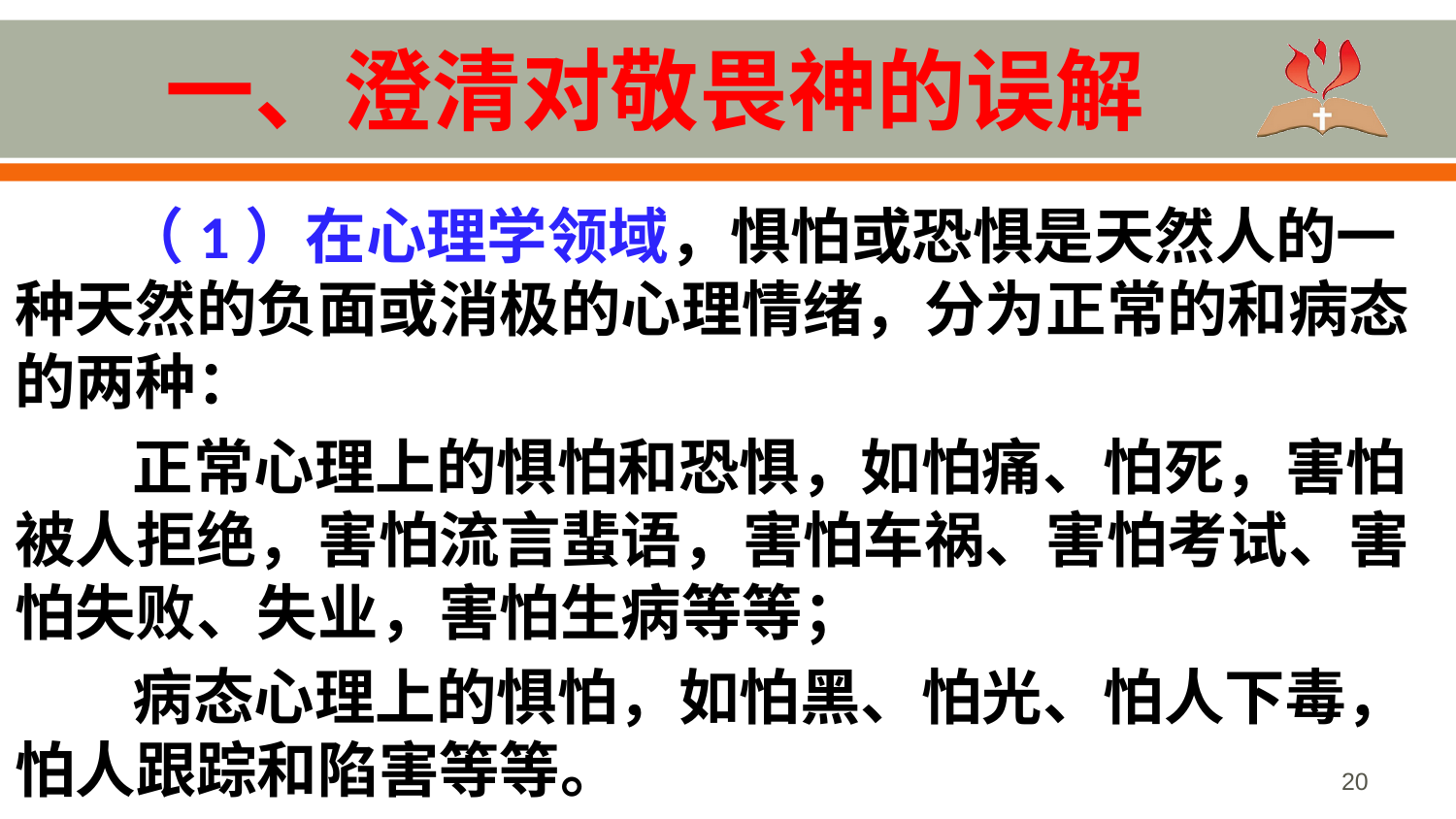

# 一、澄清对敬畏神的误解
       （1）在心理学领域，惧怕或恐惧是天然人的一种天然的负面或消极的心理情绪，分为正常的和病态的两种：
正常心理上的惧怕和恐惧，如怕痛、怕死，害怕被人拒绝，害怕流言蜚语，害怕车祸、害怕考试、害怕失败、失业，害怕生病等等；
病态心理上的惧怕，如怕黑、怕光、怕人下毒，怕人跟踪和陷害等等。

20